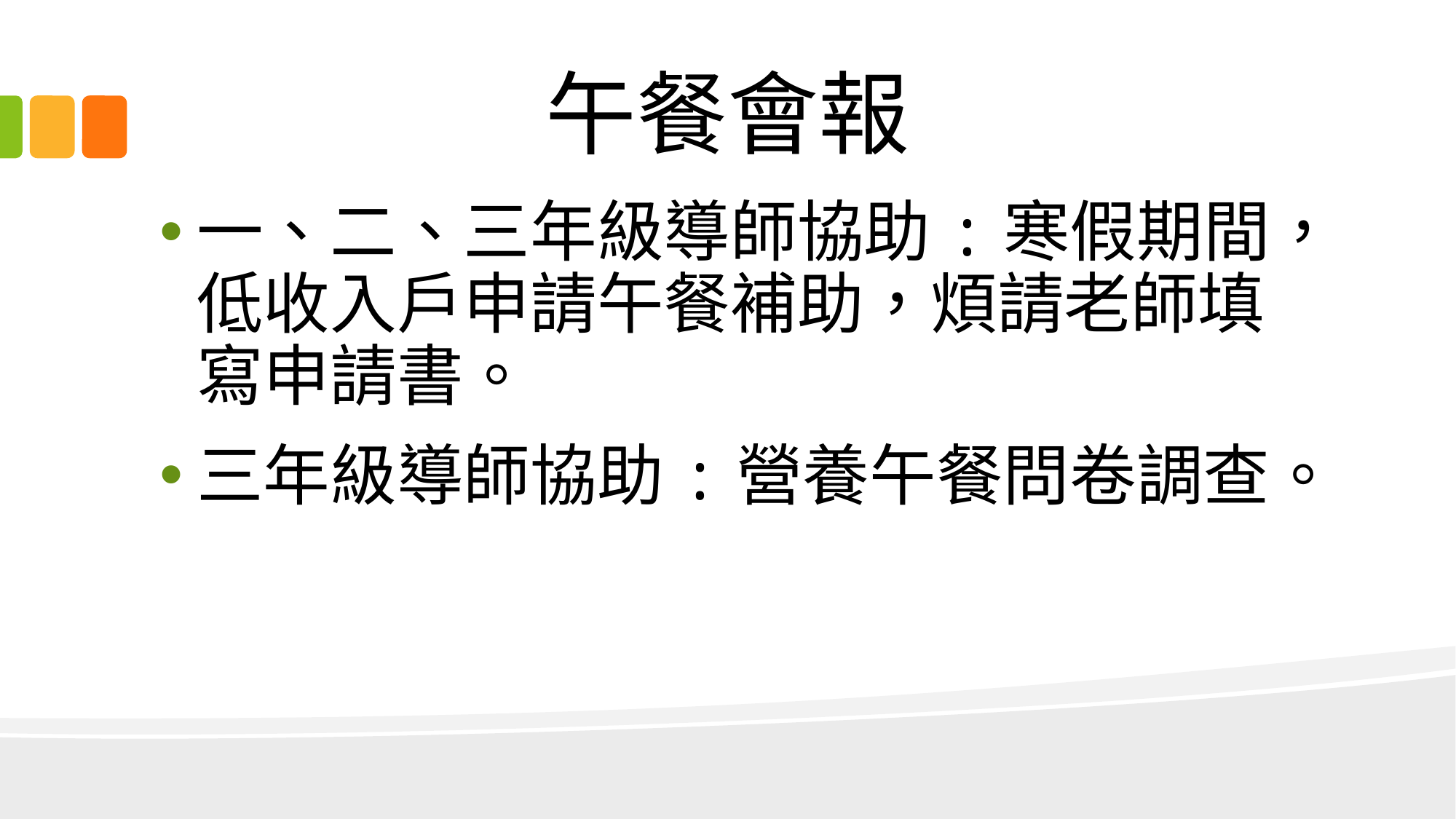

# 午餐會報
一、二、三年級導師協助:寒假期間，低收入戶申請午餐補助，煩請老師填寫申請書。
三年級導師協助:營養午餐問卷調查。